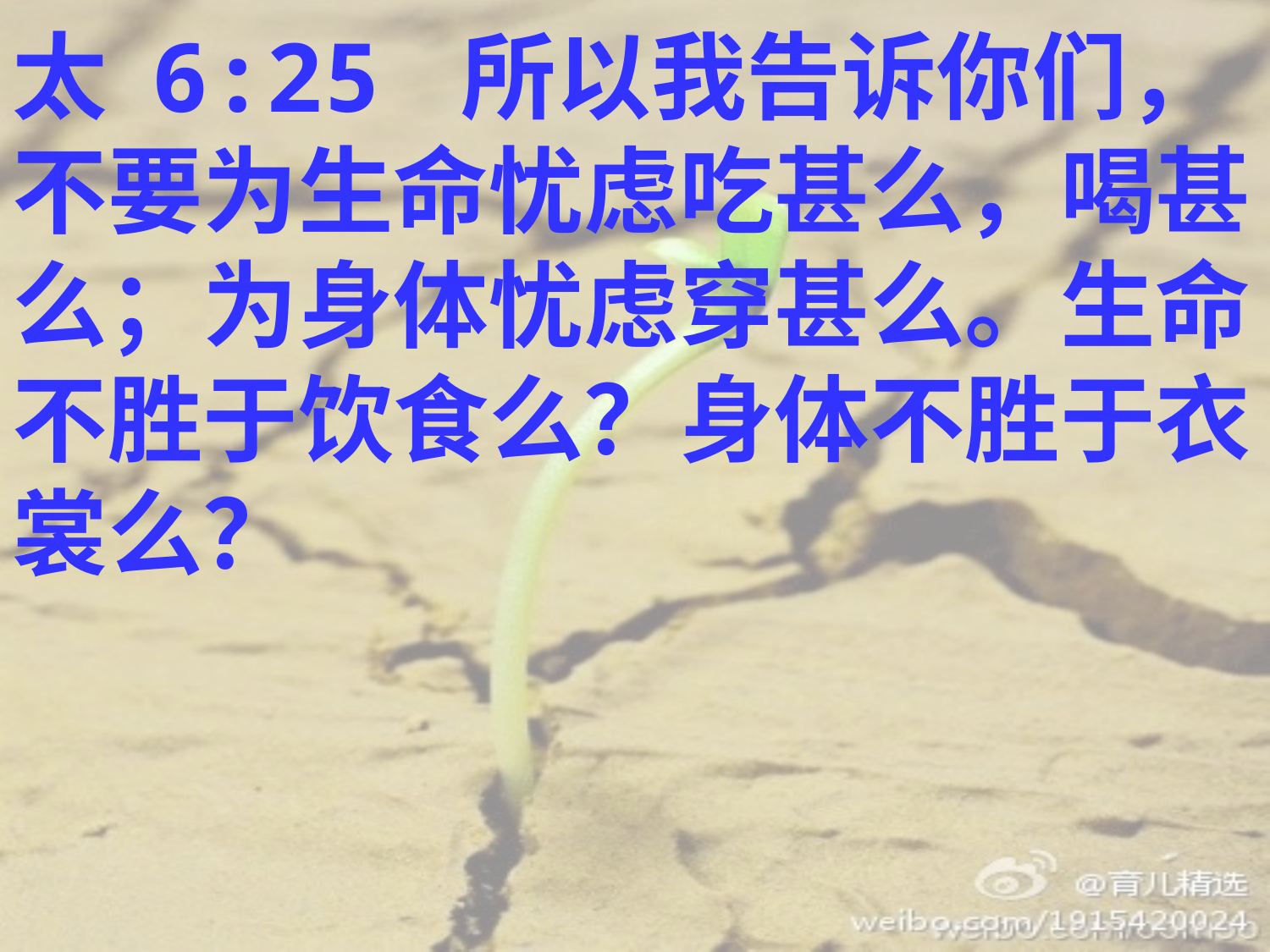

太 6:25 所以我告诉你们，不要为生命忧虑吃甚么，喝甚么；为身体忧虑穿甚么。生命不胜于饮食么？身体不胜于衣裳么？